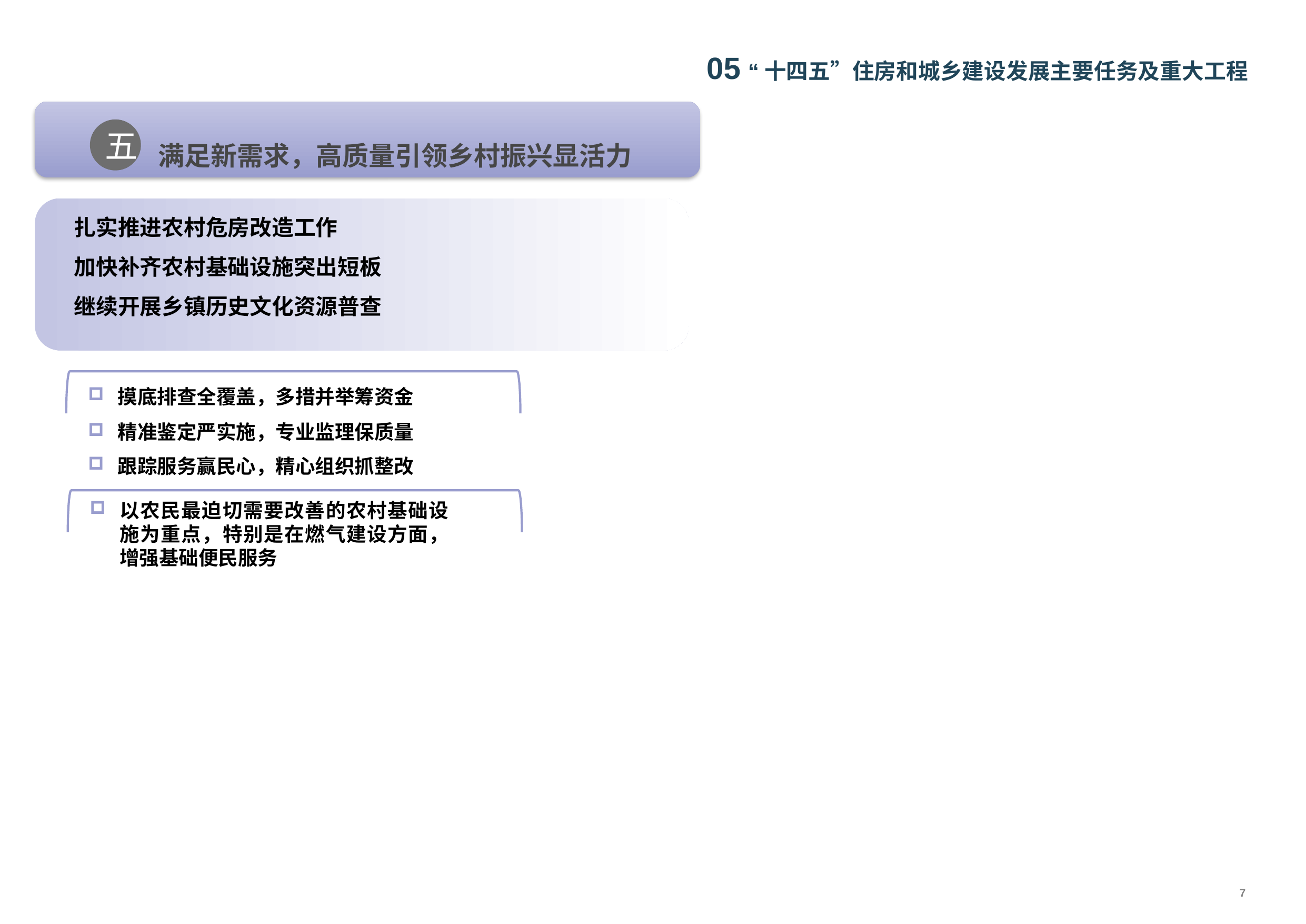

05 “十四五”住房和城乡建设发展主要任务及重大工程

满足新需求，高质量引领乡村振兴显活力
五

扎实推进农村危房改造工作
加快补齐农村基础设施突出短板
继续开展乡镇历史文化资源普查

摸底排查全覆盖，多措并举筹资金
精准鉴定严实施，专业监理保质量
跟踪服务赢民心，精心组织抓整改
以农民最迫切需要改善的农村基础设施为重点，特别是在燃气建设方面，增强基础便民服务